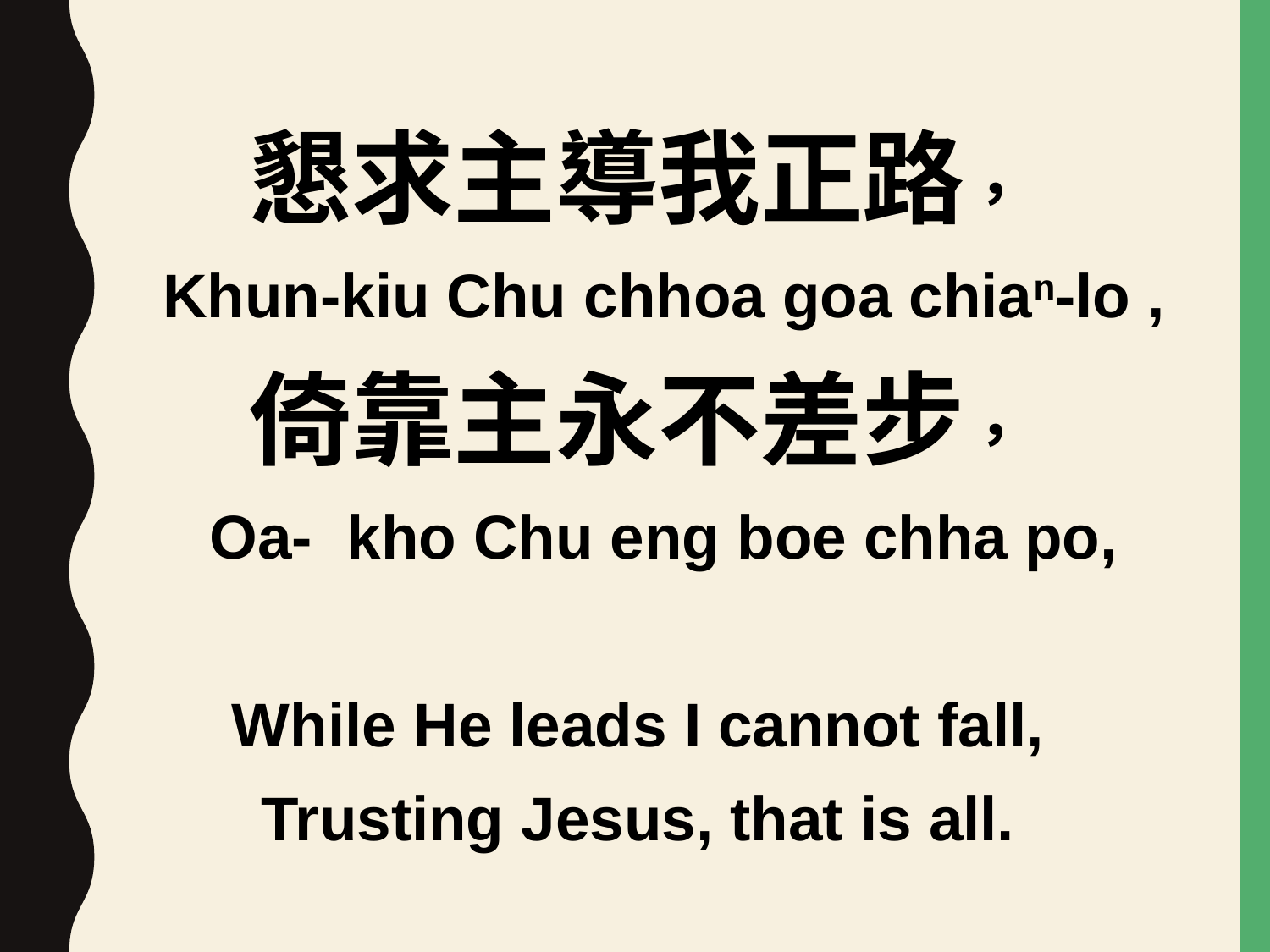

懇求主導我正路，
   Khun-kiu Chu chhoa goa chian-lo ,
倚靠主永不差步，
   Oa-  kho Chu eng boe chha po,

While He leads I cannot fall,
Trusting Jesus, that is all.